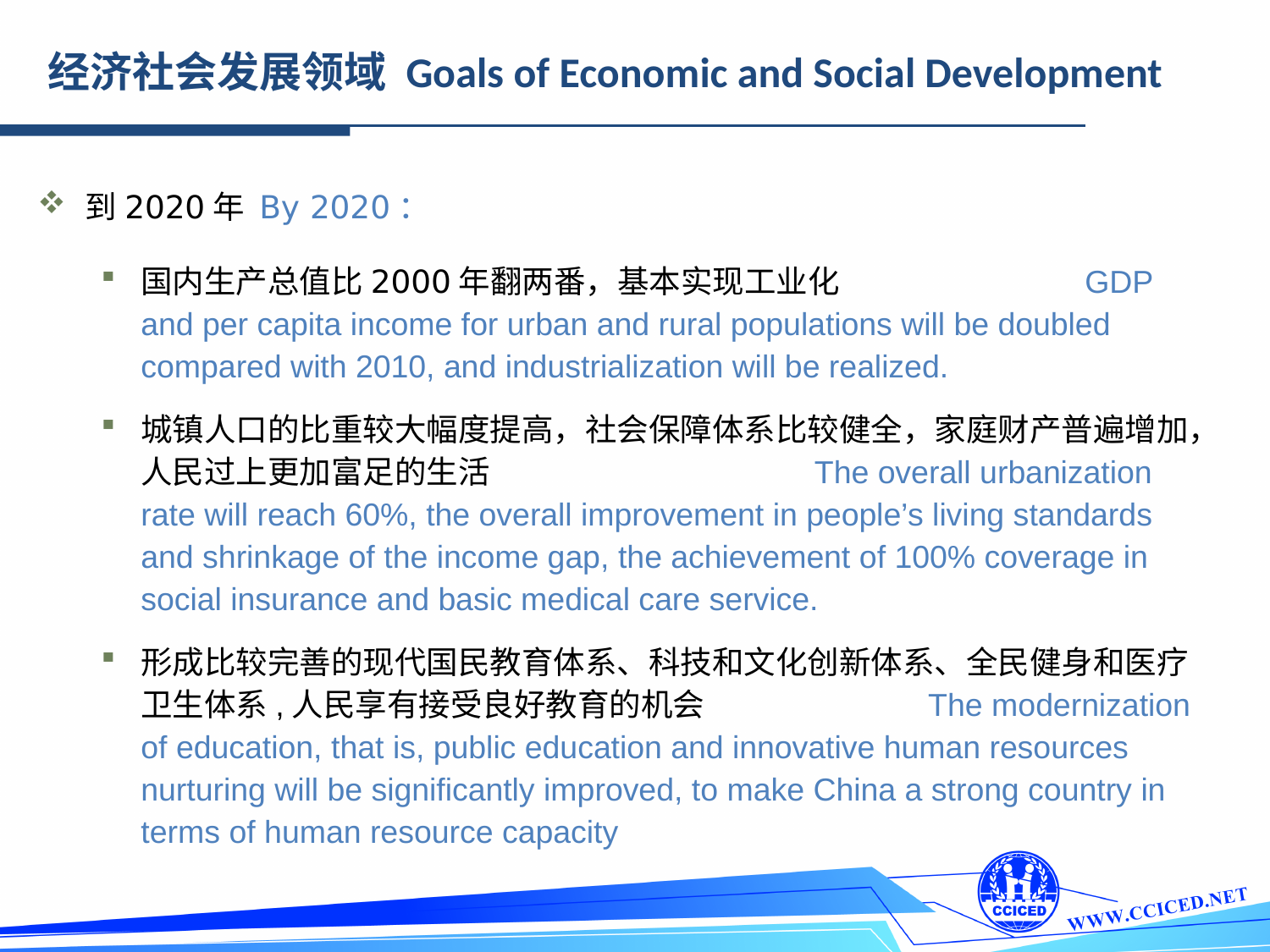

经济社会发展领域 Goals of Economic and Social Development
到2020年 By 2020：
国内生产总值比2000年翻两番，基本实现工业化                                 GDP and per capita income for urban and rural populations will be doubled compared with 2010, and industrialization will be realized.
城镇人口的比重较大幅度提高，社会保障体系比较健全，家庭财产普遍增加，人民过上更加富足的生活                                            The overall urbanization rate will reach 60%, the overall improvement in people’s living standards and shrinkage of the income gap, the achievement of 100% coverage in social insurance and basic medical care service.
形成比较完善的现代国民教育体系、科技和文化创新体系、全民健身和医疗卫生体系,人民享有接受良好教育的机会                              The modernization of education, that is, public education and innovative human resources nurturing will be significantly improved, to make China a strong country in terms of human resource capacity